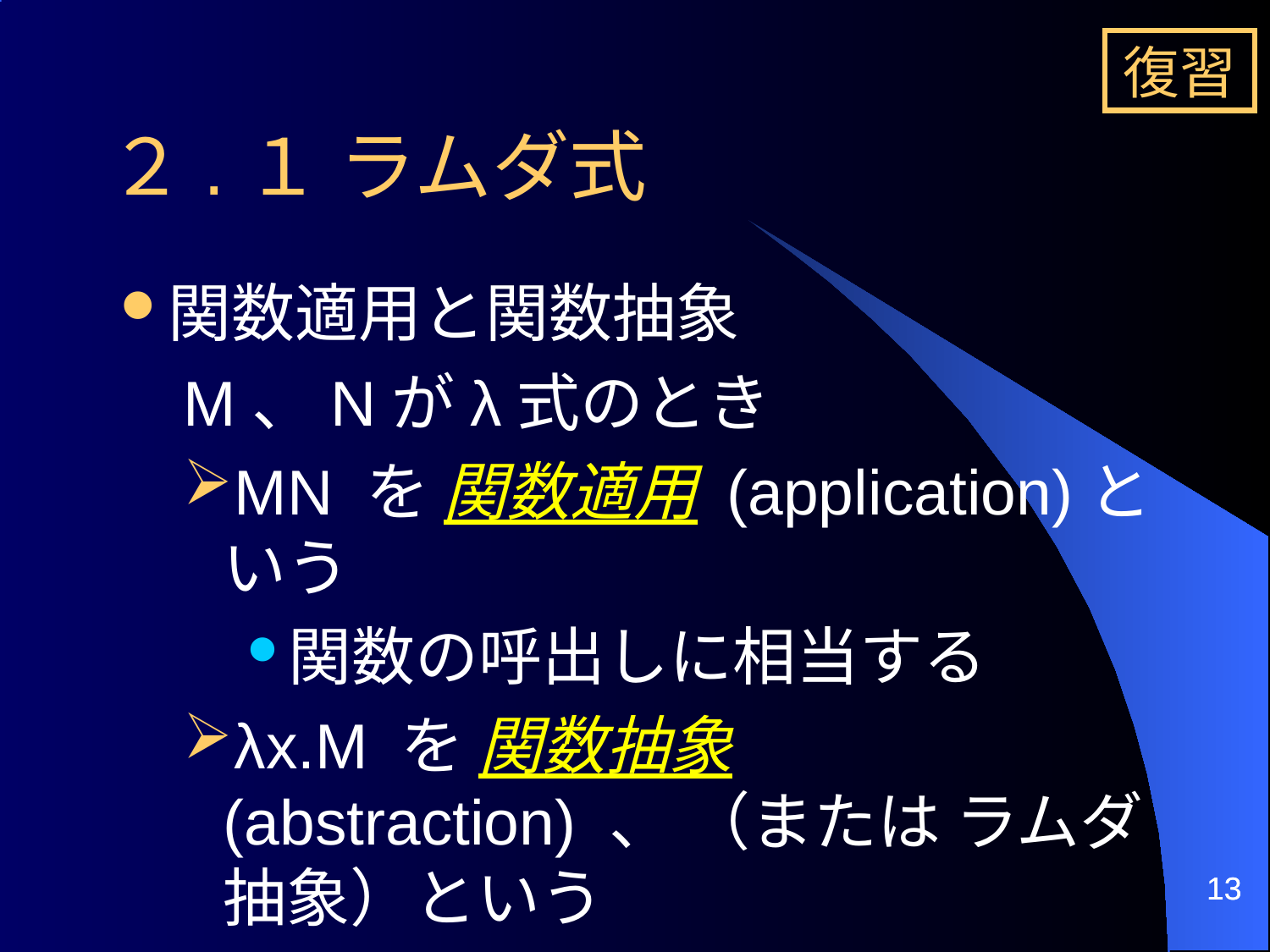

２.１ ラムダ式
復習
関数適用と関数抽象
M、Nがλ式のとき
MN を 関数適用 (application)という
関数の呼出しに相当する
λx.M を 関数抽象 (abstraction) 、 （または ラムダ抽象）という
関数の定義に相当する
13
13